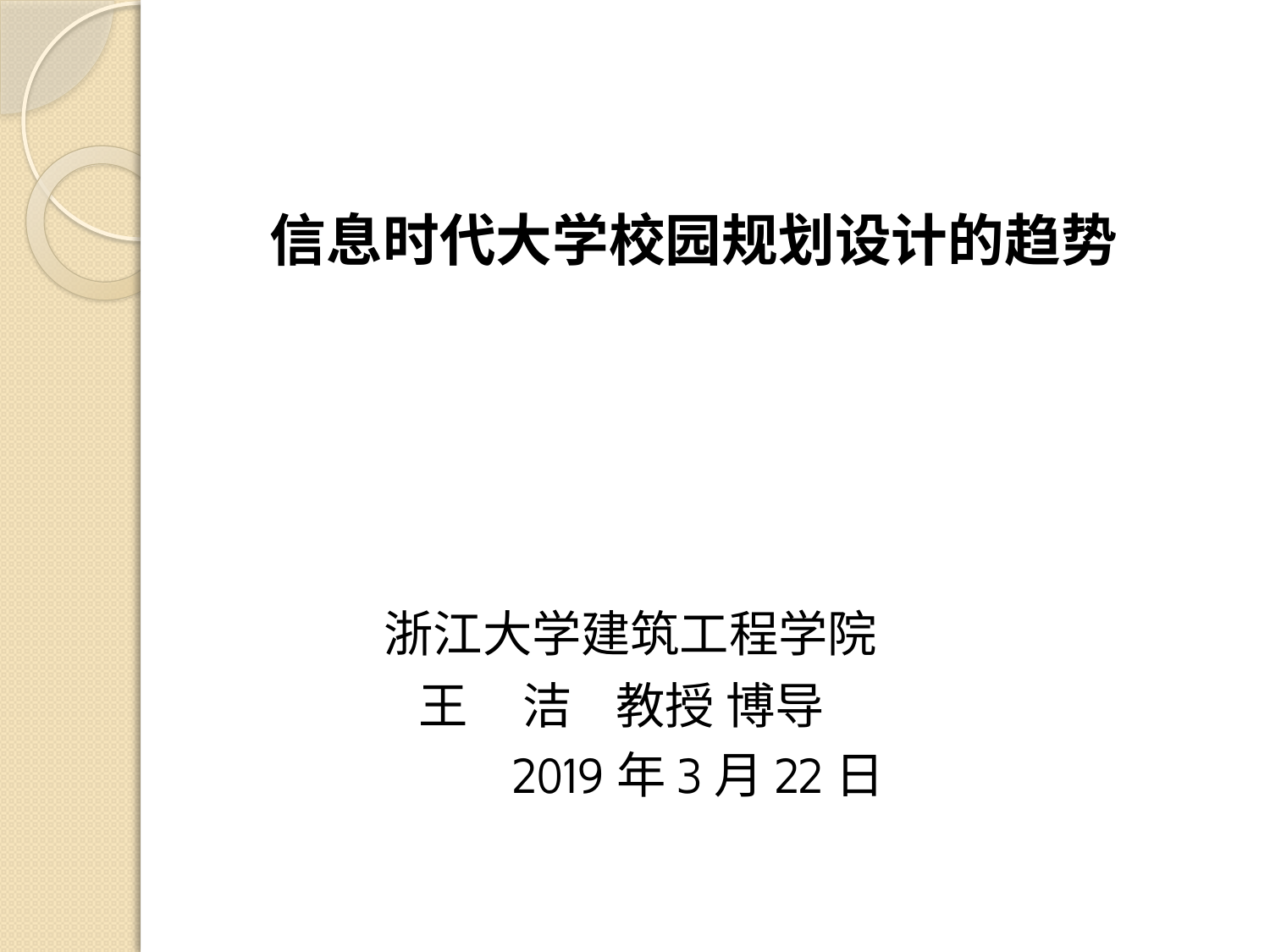

信息时代大学校园规划设计的趋势

           浙江大学建筑工程学院
                王     洁    教授 博导
                   2019年3月22日